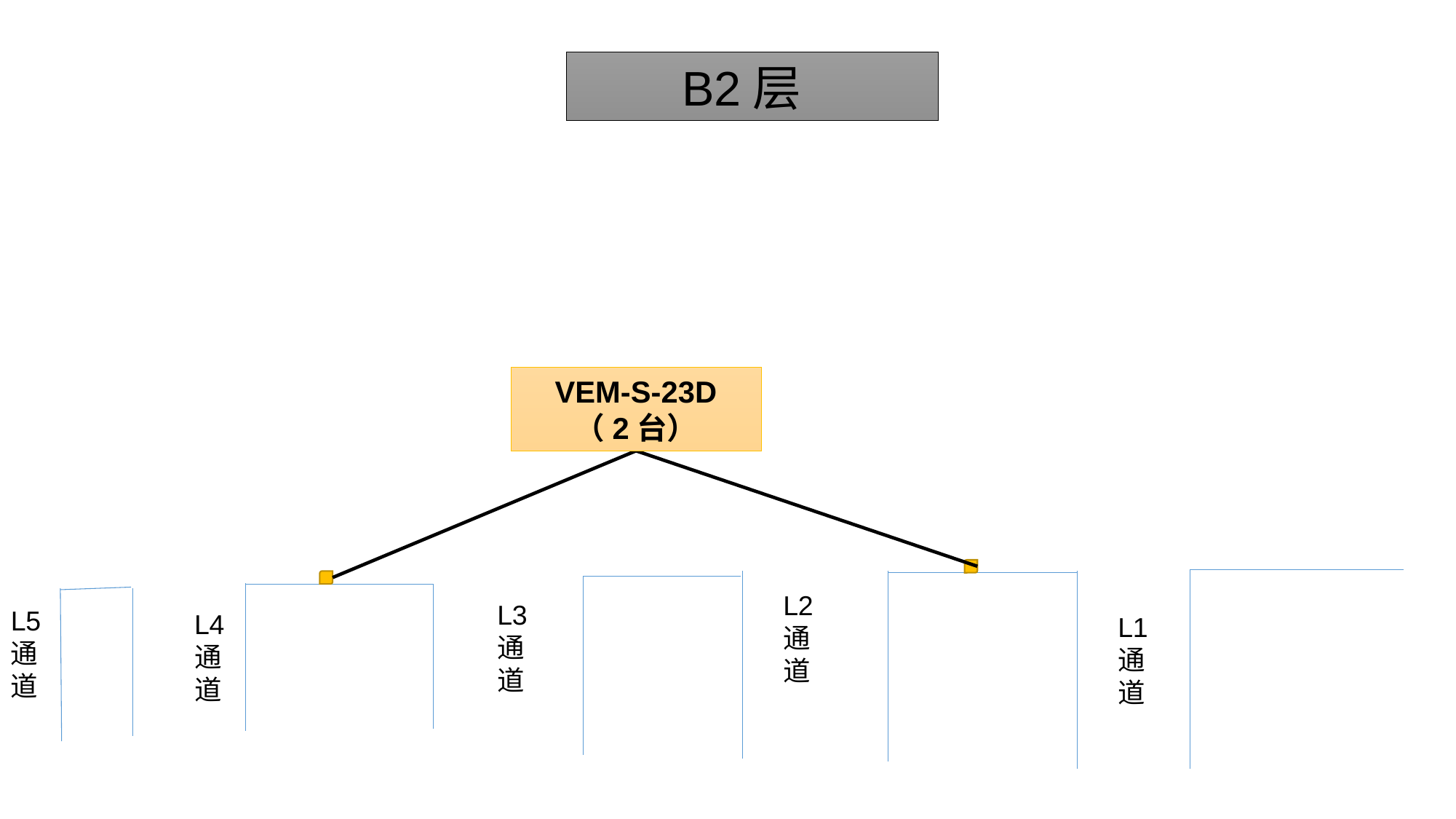

B2层
VEM-S-23D
（2台）

L2
通
道
L3通道
L5通道
L4通道
L1通道